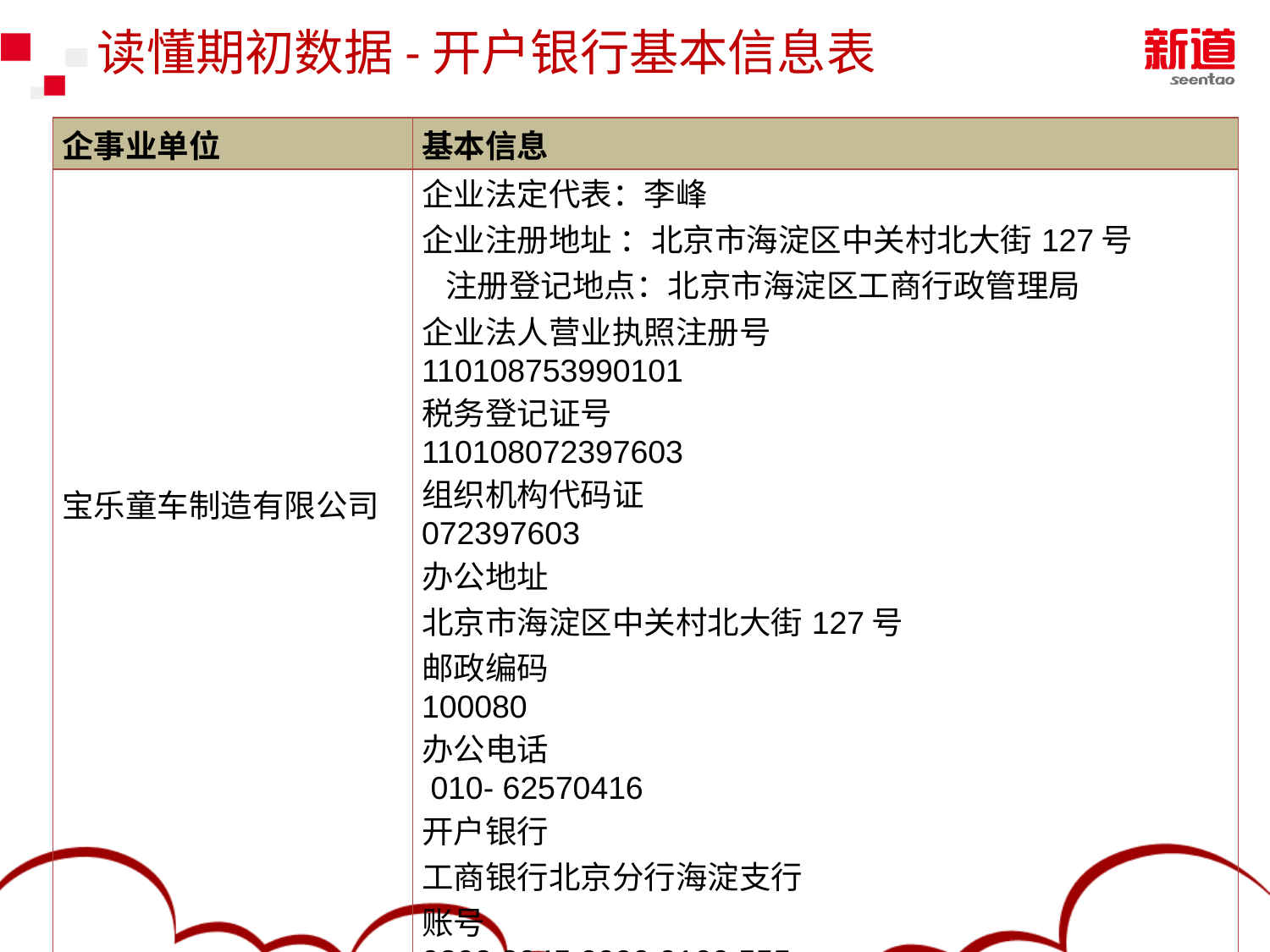

# 读懂期初数据-开户银行基本信息表
| 企事业单位 | 基本信息 |
| --- | --- |
| 宝乐童车制造有限公司 | 企业法定代表：李峰 企业注册地址 ：北京市海淀区中关村北大街127号 注册登记地点：北京市海淀区工商行政管理局 企业法人营业执照注册号 110108753990101 税务登记证号 110108072397603 组织机构代码证 072397603 办公地址 北京市海淀区中关村北大街127号 邮政编码 100080 办公电话 010- 62570416 开户银行 工商银行北京分行海淀支行 账号 0202 2045 0999 9100 555 |